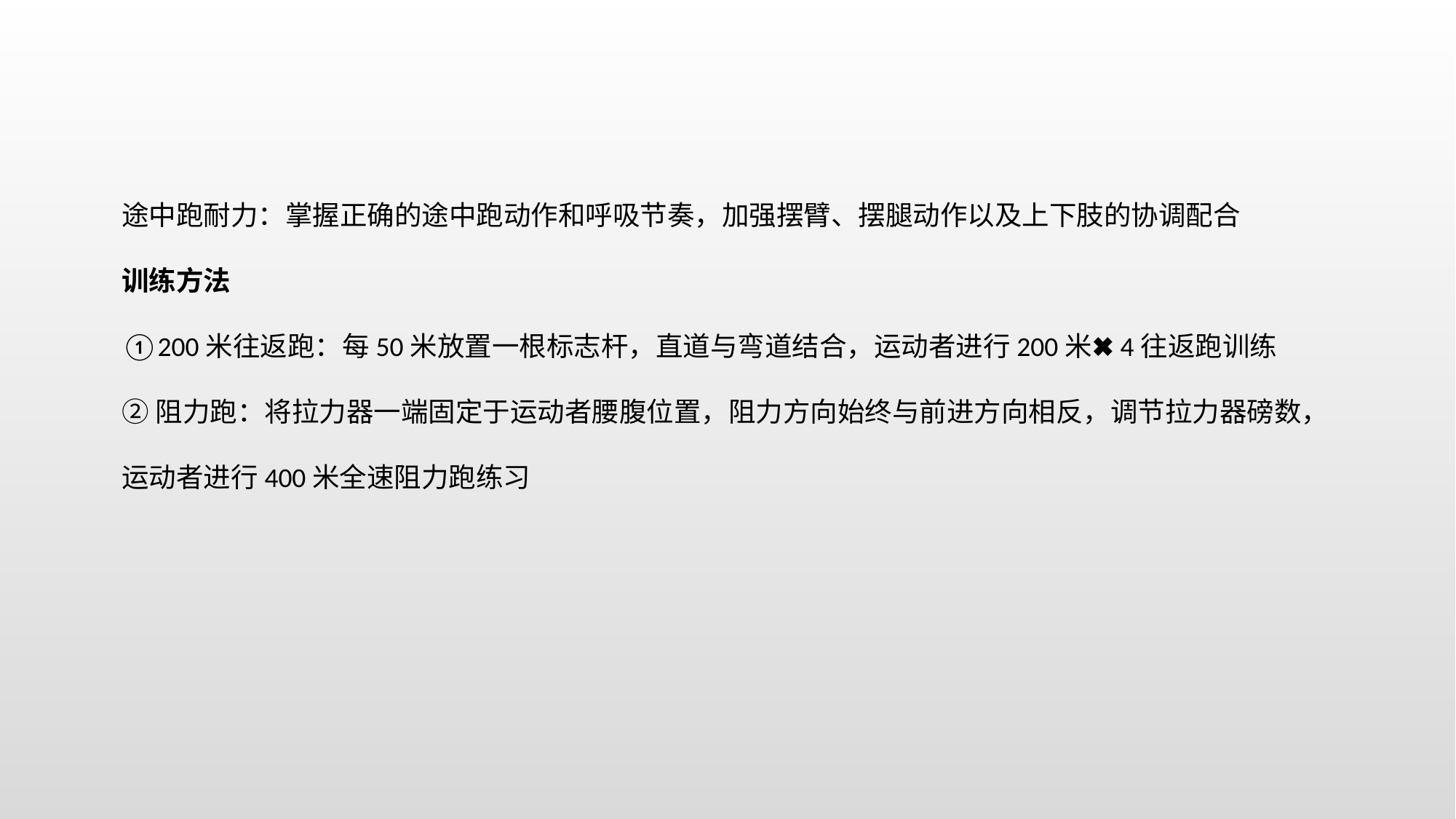

途中跑耐力：掌握正确的途中跑动作和呼吸节奏，加强摆臂、摆腿动作以及上下肢的协调配合
训练方法
①200米往返跑：每50米放置一根标志杆，直道与弯道结合，运动者进行200米✖4往返跑训练
②阻力跑：将拉力器一端固定于运动者腰腹位置，阻力方向始终与前进方向相反，调节拉力器磅数，运动者进行400米全速阻力跑练习